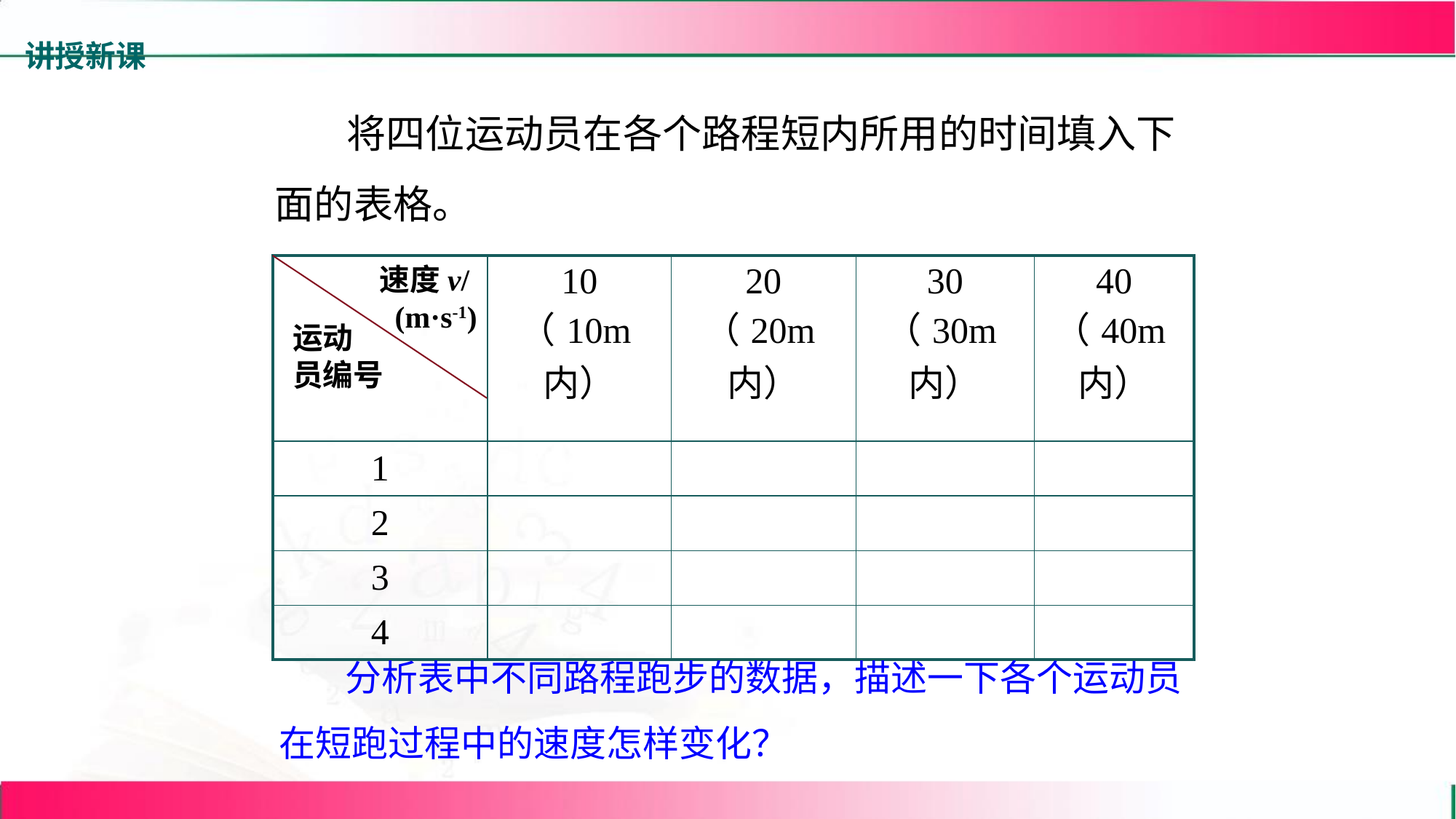

讲授新课
       将四位运动员在各个路程短内所用的时间填入下面的表格。
|  | 10 （10m内） | 20 （20m内） | 30 （30m内） | 40 （40m内） |
| --- | --- | --- | --- | --- |
| 1 |  |  |  |  |
| 2 |  |  |  |  |
| 3 |  |  |  |  |
| 4 |  |  |  |  |
速度v/
  (m·s-1)
运动
员编号
       分析表中不同路程跑步的数据，描述一下各个运动员在短跑过程中的速度怎样变化？